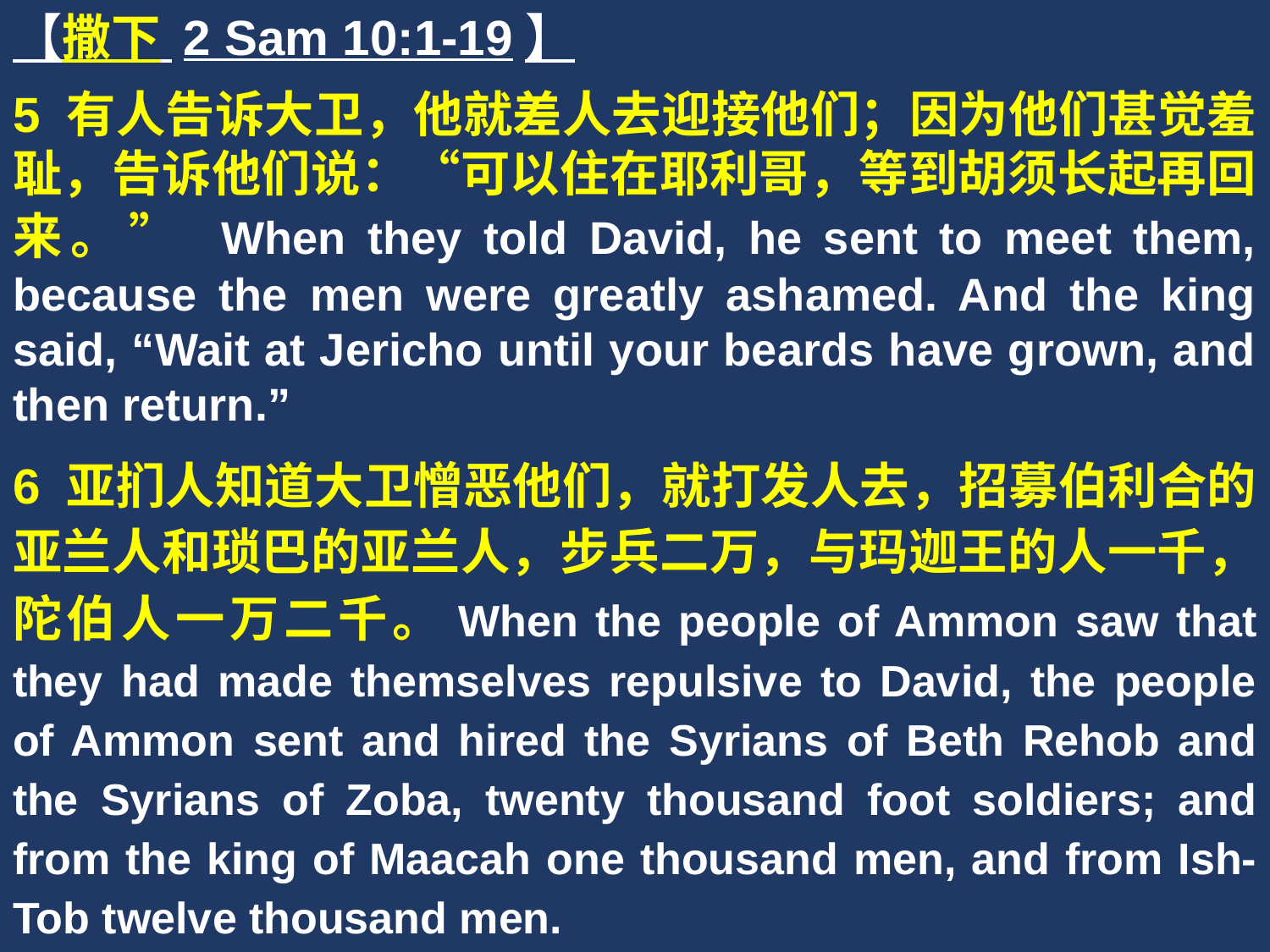

【撒下 2 Sam 10:1-19】
5 有人告诉大卫，他就差人去迎接他们；因为他们甚觉羞耻，告诉他们说：“可以住在耶利哥，等到胡须长起再回来。” When they told David, he sent to meet them, because the men were greatly ashamed. And the king said, “Wait at Jericho until your beards have grown, and then return.”
6 亚扪人知道大卫憎恶他们，就打发人去，招募伯利合的亚兰人和琐巴的亚兰人，步兵二万，与玛迦王的人一千，陀伯人一万二千。When the people of Ammon saw that they had made themselves repulsive to David, the people of Ammon sent and hired the Syrians of Beth Rehob and the Syrians of Zoba, twenty thousand foot soldiers; and from the king of Maacah one thousand men, and from Ish-Tob twelve thousand men.